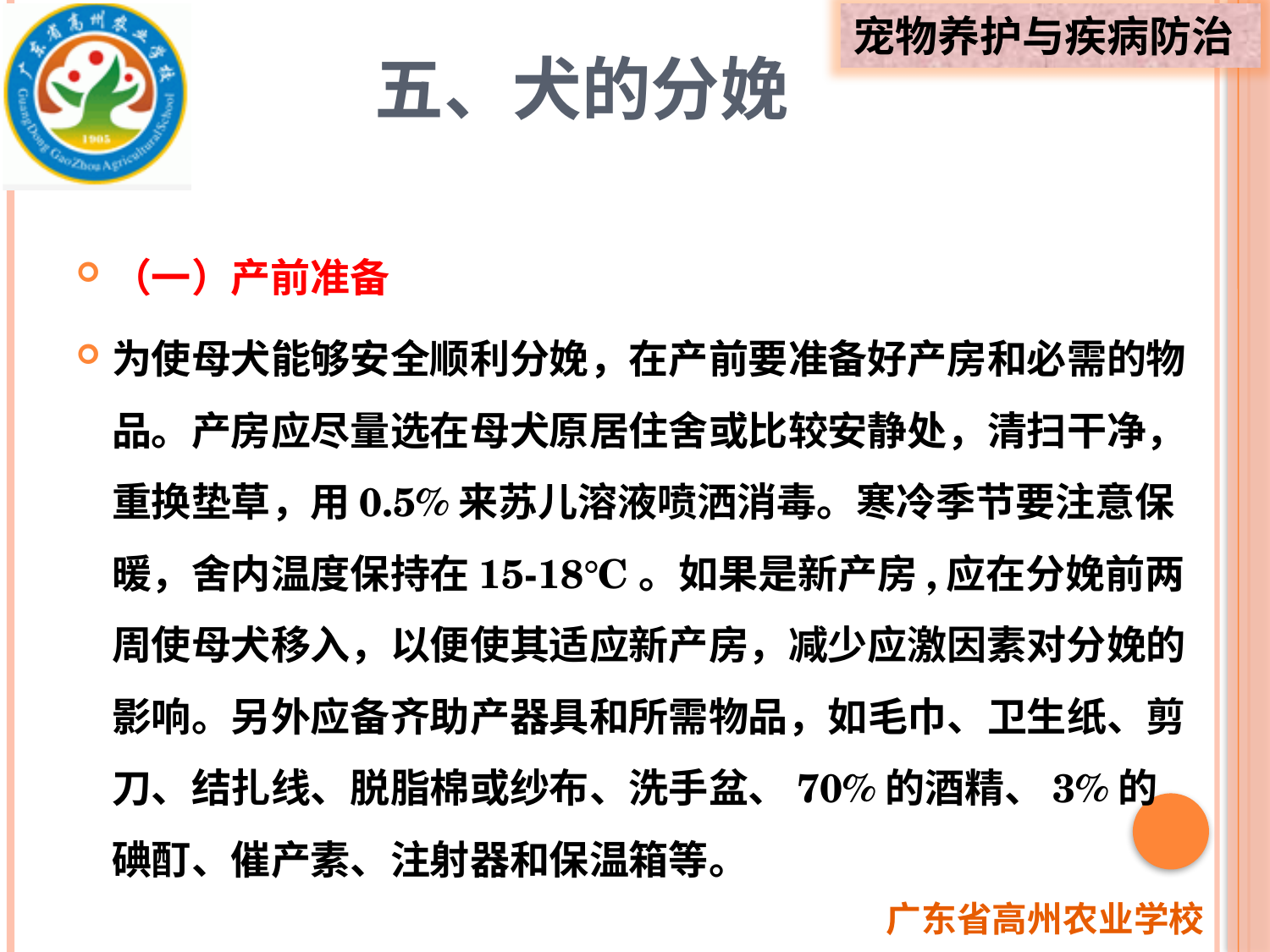

# 五、犬的分娩
（一）产前准备
为使母犬能够安全顺利分娩，在产前要准备好产房和必需的物品。产房应尽量选在母犬原居住舍或比较安静处，清扫干净，重换垫草，用0.5%来苏儿溶液喷洒消毒。寒冷季节要注意保暖，舍内温度保持在15-18℃。如果是新产房,应在分娩前两周使母犬移入，以便使其适应新产房，减少应激因素对分娩的影响。另外应备齐助产器具和所需物品，如毛巾、卫生纸、剪刀、结扎线、脱脂棉或纱布、洗手盆、70%的酒精、3%的碘酊、催产素、注射器和保温箱等。